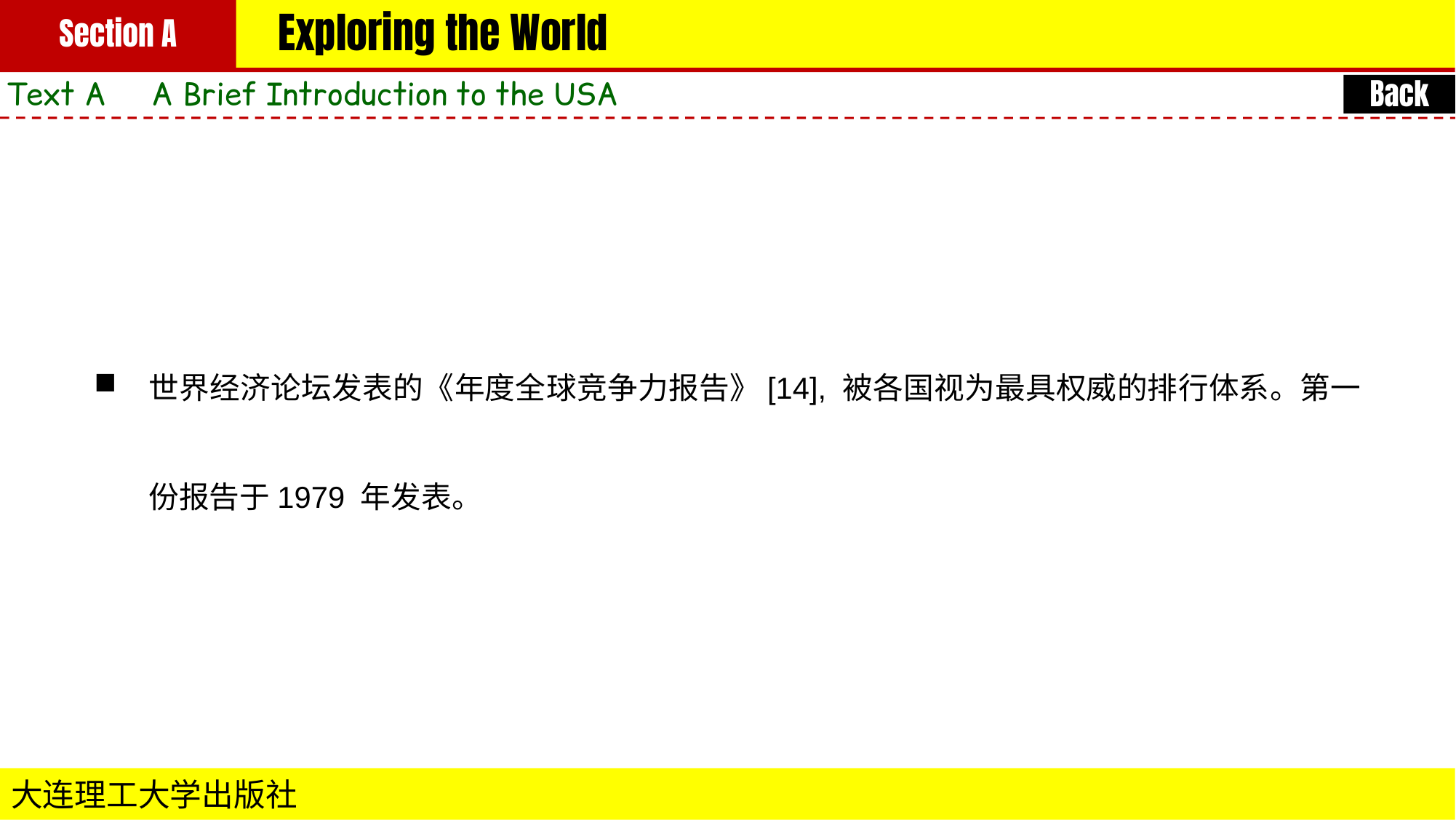

Section A
# Exploring the World
Text A　A Brief Introduction to the USA
Back
世界经济论坛发表的《年度全球竞争力报告》[14], 被各国视为最具权威的排行体系。第一份报告于1979 年发表。